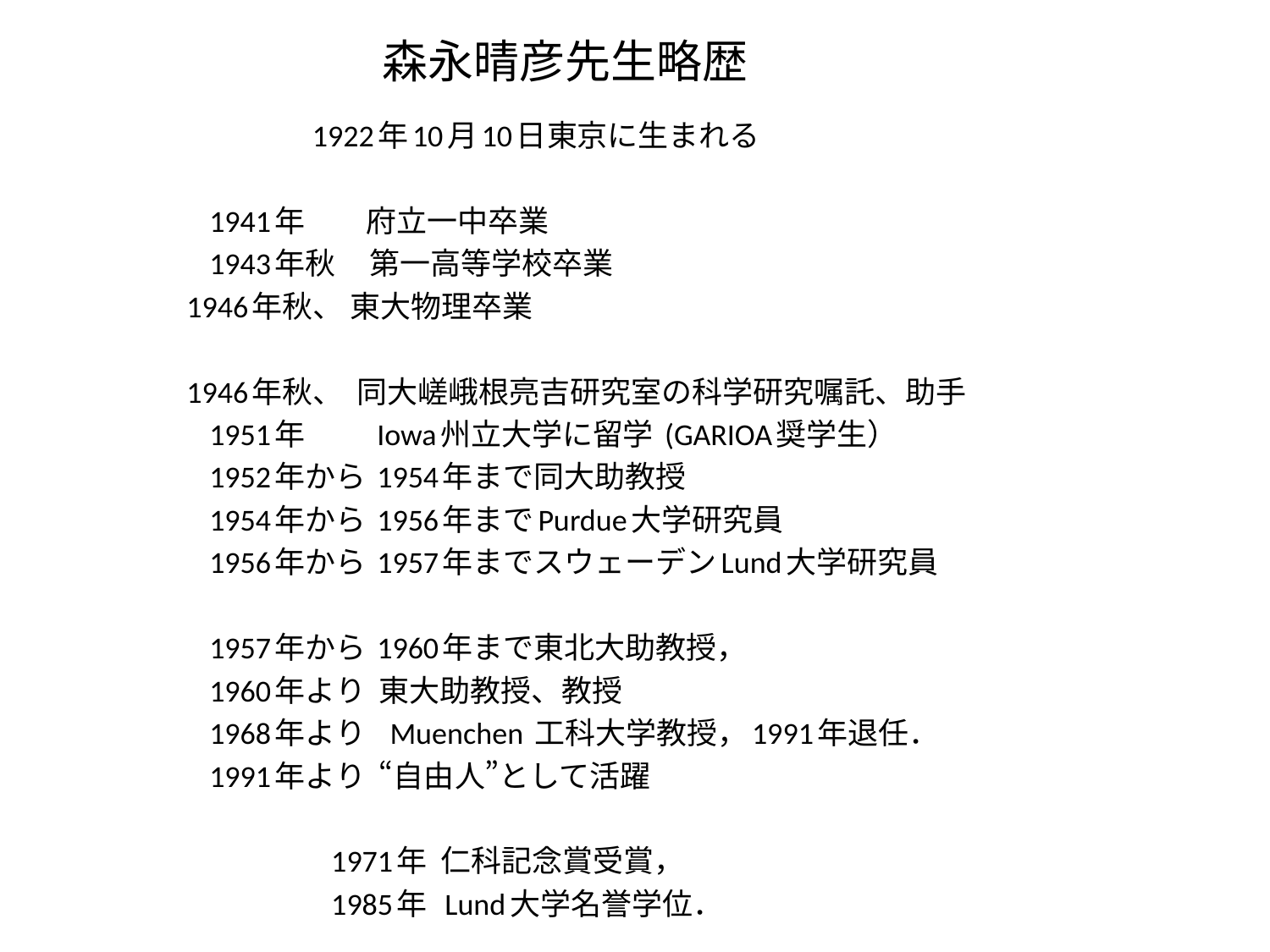

# 森永晴彦先生略歴
                         1922年10月10日東京に生まれる

　　 1941年         府立一中卒業
　　 1943年秋     第一高等学校卒業
       1946年秋、 東大物理卒業

       1946年秋、  同大嵯峨根亮吉研究室の科学研究嘱託、助手
　　 1951年          Iowa州立大学に留学 (GARIOA奨学生）
　　 1952年から 1954年まで同大助教授
　　 1954年から 1956年までPurdue大学研究員
　　 1956年から 1957年までスウェーデンLund大学研究員

　　 1957年から 1960年まで東北大助教授，
　　 1960年より  東大助教授、教授
　　 1968年より   Muenchen 工科大学教授，1991年退任．
　　 1991年より  “自由人”として活躍

　　                   1971年  仁科記念賞受賞，
　                   　1985年  Lund大学名誉学位．